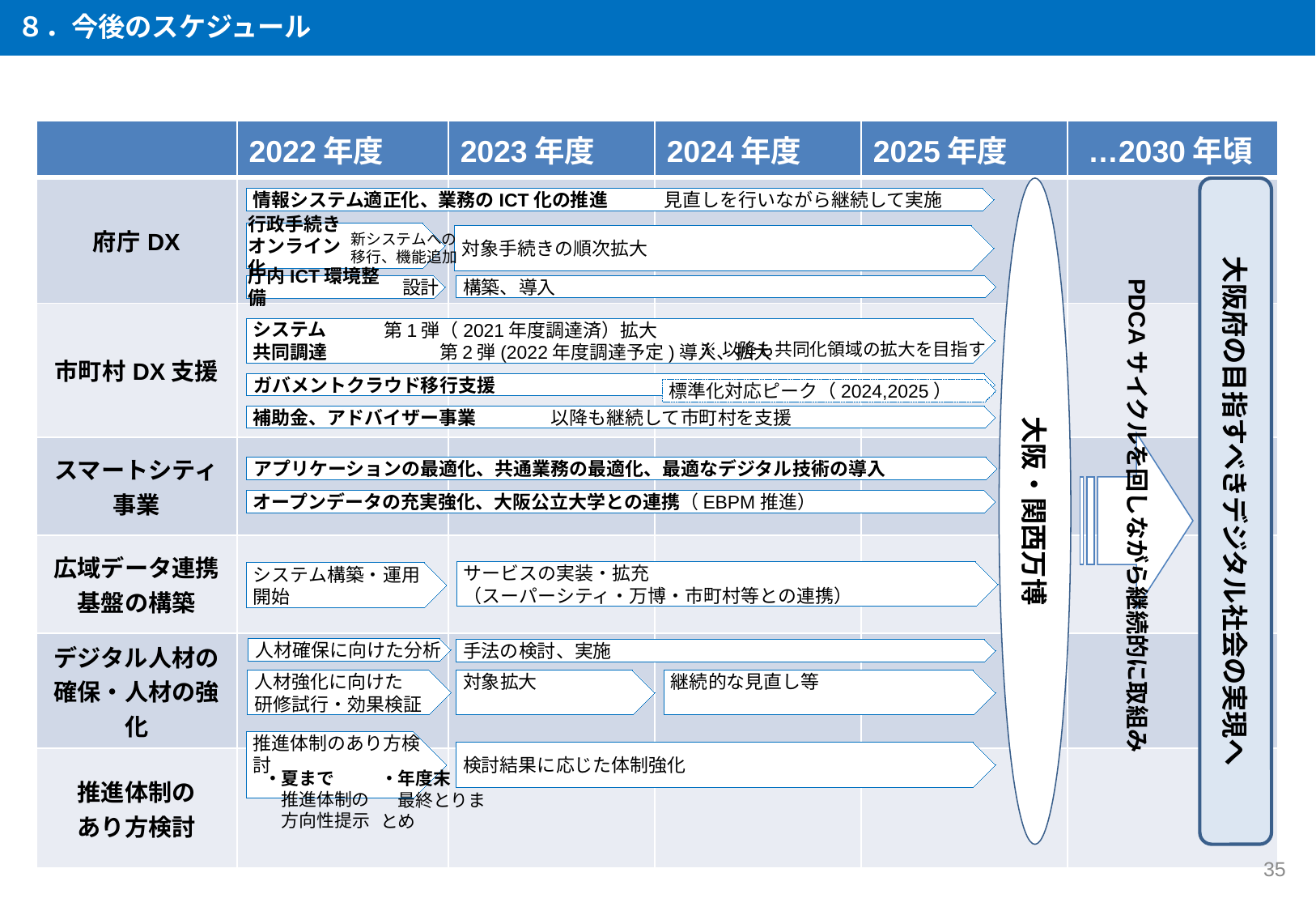

８．今後のスケジュール
|  | 2022年度 | 2023年度 | 2024年度 | 2025年度 | …2030年頃 |
| --- | --- | --- | --- | --- | --- |
| 府庁DX |  |  |  |  |  |
| 市町村DX支援 |  |  |  |  |  |
| スマートシティ 事業 |  |  |  |  |  |
| 広域データ連携基盤の構築 |  |  |  |  |  |
| デジタル人材の 確保・人材の強化 |  |  |  |  |  |
| 推進体制の あり方検討 |  |  |  |  |  |
大阪・関西万博
大阪府の目指すべきデジタル社会の実現へ
情報システム適正化、業務のICT化の推進　　　見直しを行いながら継続して実施
PDCAサイクルを回しながら継続的に取組み
行政手続き
オンライン化

対象手続きの順次拡大
新システムへの
移行、機能追加
庁内ICT環境整備

構築、導入
設計
システム
共同調達
　　　　　　　第1弾（2021年度調達済）拡大
　　　　　　　　　　第2弾(2022年度調達予定)導入、拡大
※以降も共同化領域の拡大を目指す
ガバメントクラウド移行支援
標準化対応ピーク（2024,2025）
補助金、アドバイザー事業　　　　以降も継続して市町村を支援

アプリケーションの最適化、共通業務の最適化、最適なデジタル技術の導入
オープンデータの充実強化、大阪公立大学との連携（EBPM推進）
サービスの実装・拡充
（スーパーシティ・万博・市町村等との連携）
システム構築・運用開始
人材確保に向けた分析
手法の検討、実施
人材強化に向けた
研修試行・効果検証
対象拡大

継続的な見直し等

推進体制のあり方検討

検討結果に応じた体制強化
・夏まで
　推進体制の
　方向性提示
・年度末
　最終とりまとめ
35